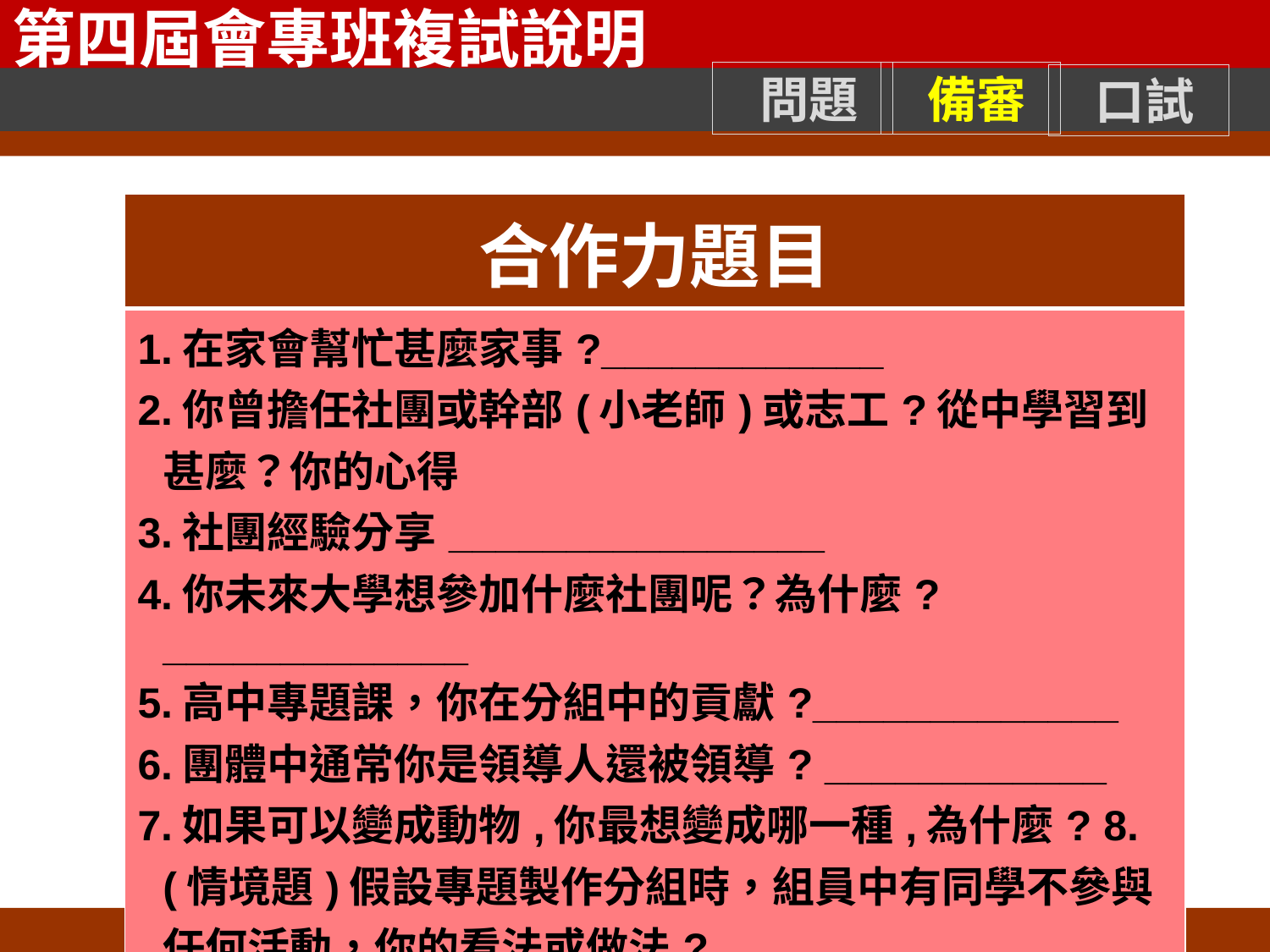

| 合作力題目 |
| --- |
| 1.在家會幫忙甚麼家事?\_\_\_\_\_\_\_\_\_\_\_\_ 2.你曾擔任社團或幹部(小老師)或志工?從中學習到甚麼？你的心得 3.社團經驗分享\_\_\_\_\_\_\_\_\_\_\_\_\_\_\_\_ 4.你未來大學想參加什麼社團呢？為什麼?\_\_\_\_\_\_\_\_\_\_\_\_\_ 5.高中專題課，你在分組中的貢獻?\_\_\_\_\_\_\_\_\_\_\_\_\_ 6.團體中通常你是領導人還被領導? \_\_\_\_\_\_\_\_\_\_\_\_ 7.如果可以變成動物,你最想變成哪一種,為什麼? 8.(情境題)假設專題製作分組時，組員中有同學不參與任何活動，你的看法或做法?\_\_\_\_\_\_\_\_\_\_\_\_\_ 9. 蔡英文總統該不該除自家草皮 ? 為什麼? |